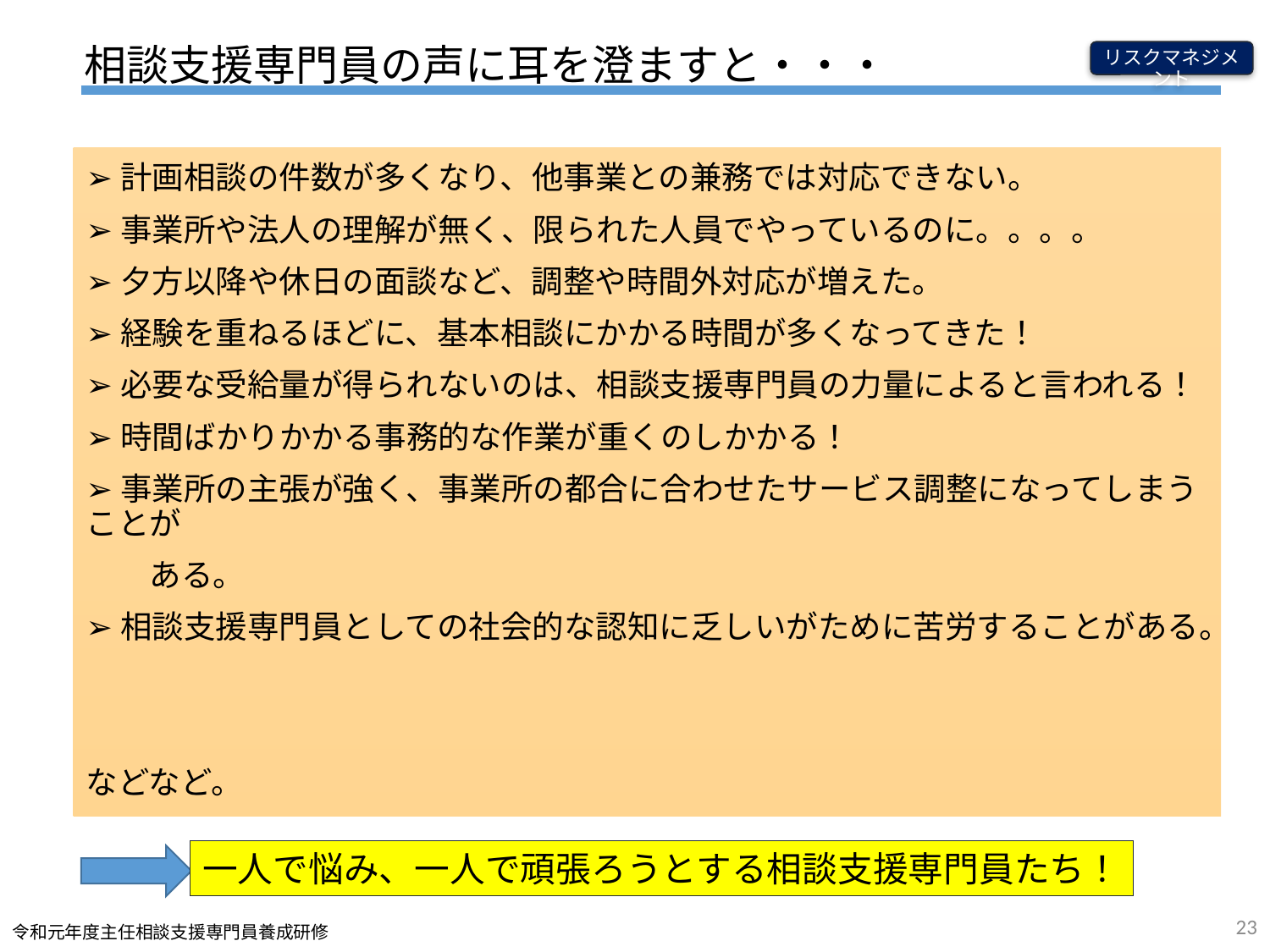

相談支援専門員の声に耳を澄ますと・・・
リスクマネジメント
➢計画相談の件数が多くなり、他事業との兼務では対応できない。
➢事業所や法人の理解が無く、限られた人員でやっているのに。。。。
➢夕方以降や休日の面談など、調整や時間外対応が増えた。
➢経験を重ねるほどに、基本相談にかかる時間が多くなってきた！
➢必要な受給量が得られないのは、相談支援専門員の力量によると言われる！
➢時間ばかりかかる事務的な作業が重くのしかかる！
➢事業所の主張が強く、事業所の都合に合わせたサービス調整になってしまうことが
　　ある。
➢相談支援専門員としての社会的な認知に乏しいがために苦労することがある。

などなど。
一人で悩み、一人で頑張ろうとする相談支援専門員たち！

23
令和元年度主任相談支援専門員養成研修